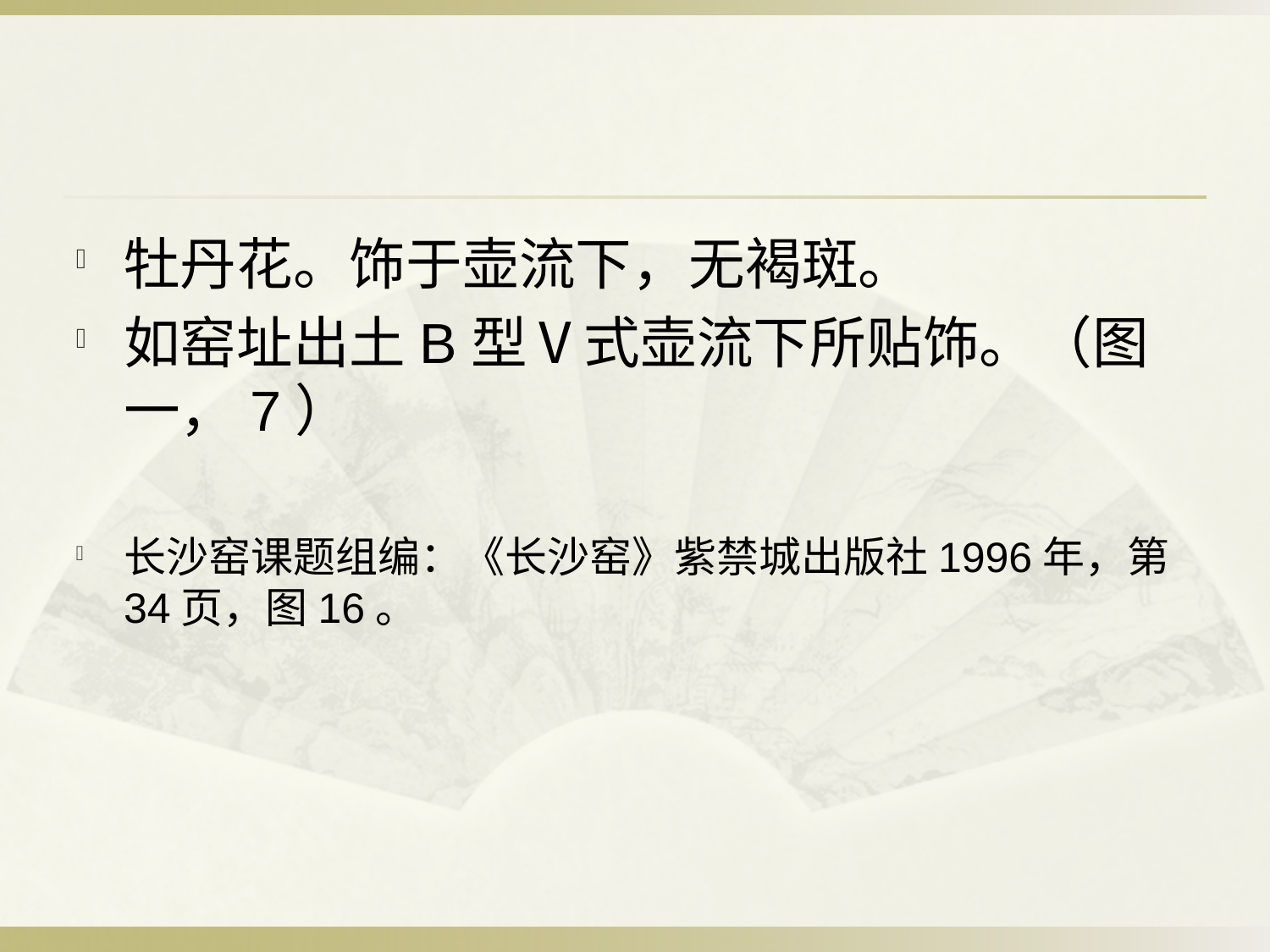

#
牡丹花。饰于壶流下，无褐斑。
如窑址出土B型Ⅴ式壶流下所贴饰。（图一，7）

长沙窑课题组编：《长沙窑》紫禁城出版社1996年，第34页，图16。